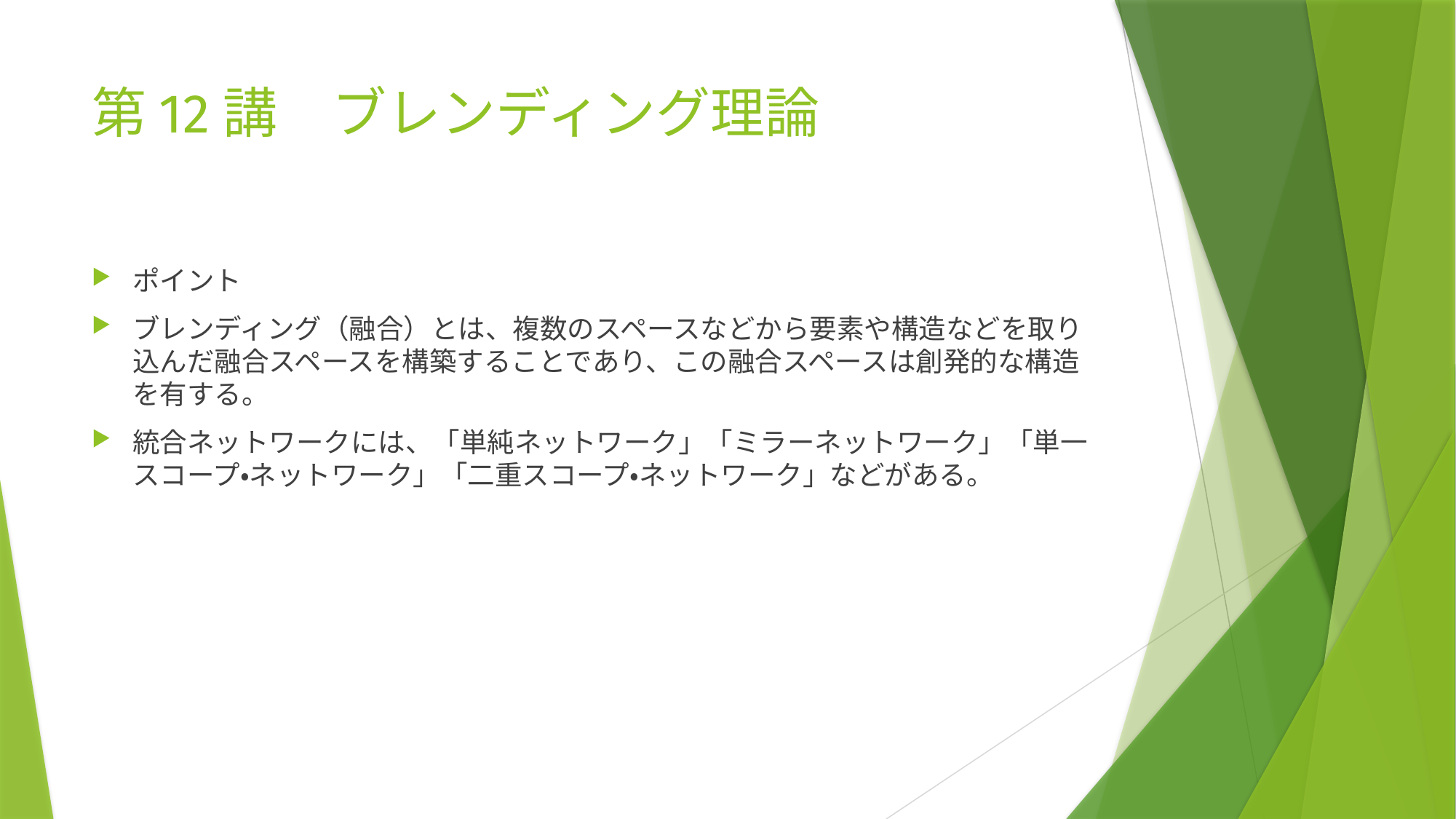

# 第12講　ブレンディング理論
ポイント
ブレンディング（融合）とは、複数のスペースなどから要素や構造などを取り込んだ融合スペースを構築することであり、この融合スペースは創発的な構造を有する。
統合ネットワークには、「単純ネットワーク」「ミラーネットワーク」「単一スコープ・ネットワーク」「二重スコープ・ネットワーク」などがある。